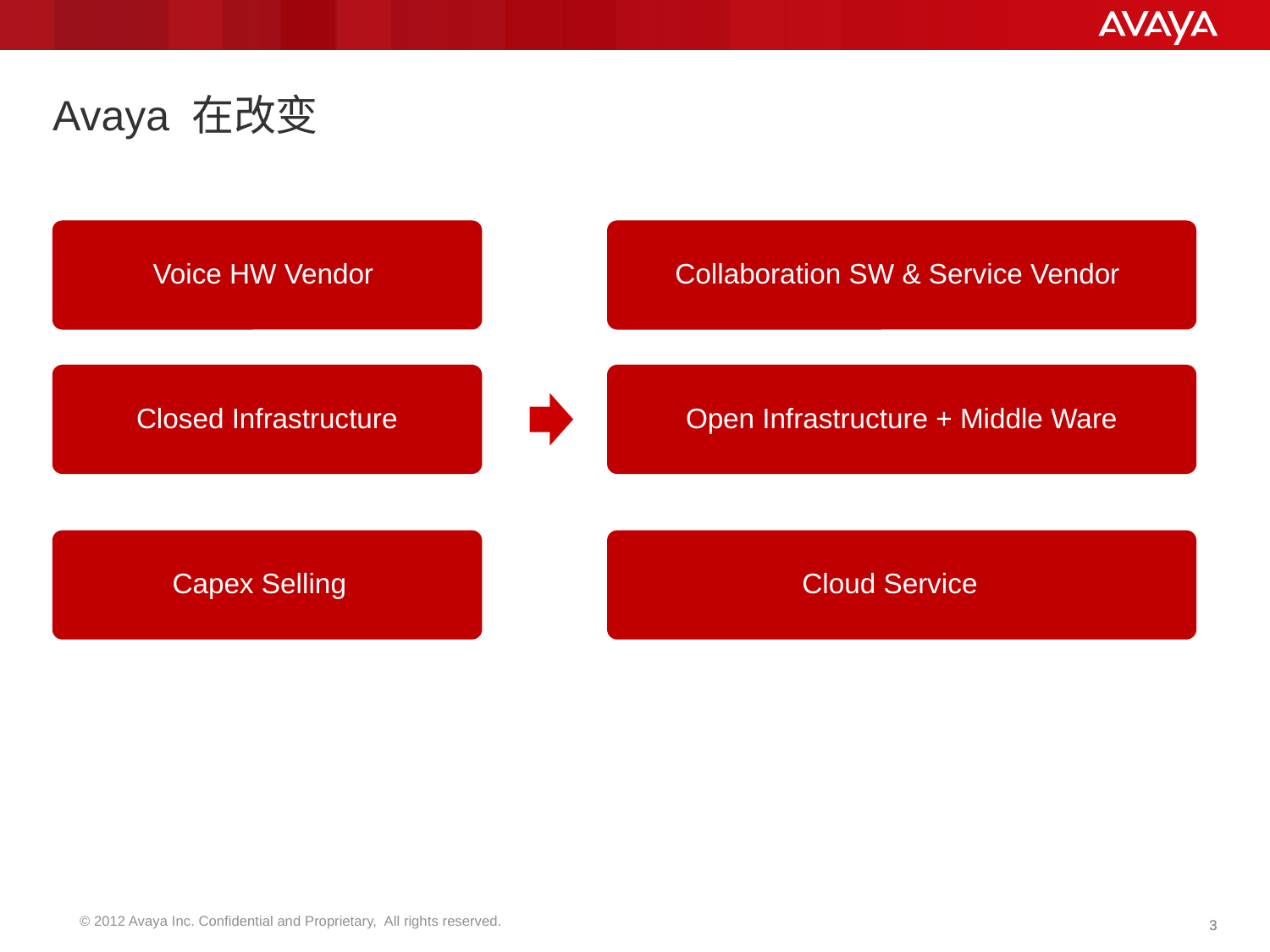

# Avaya 在改变
Collaboration SW & Service Vendor
Voice HW Vendor
Closed Infrastructure
Open Infrastructure + Middle Ware

Capex Selling
Cloud Service